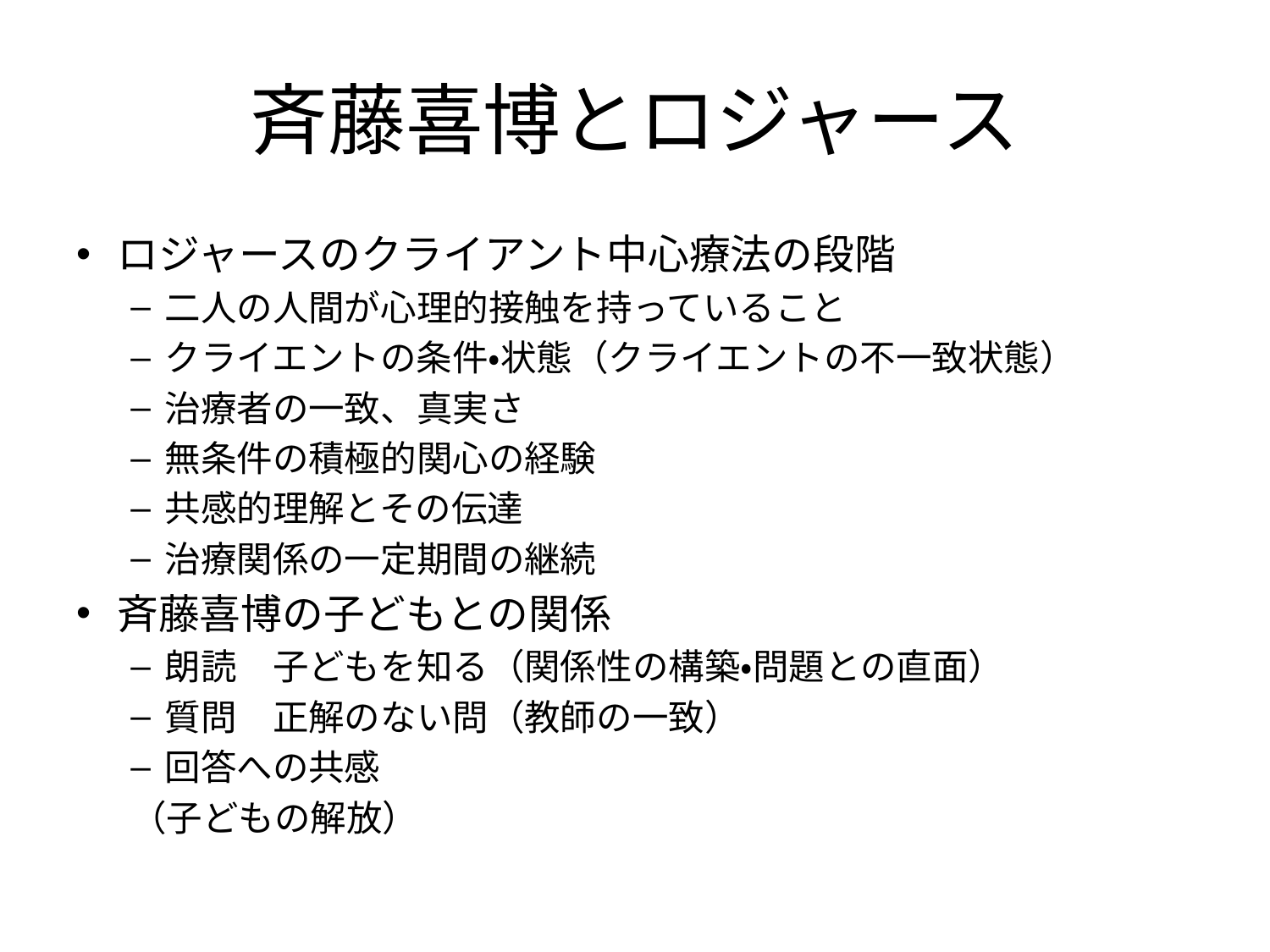

# 斉藤喜博とロジャース
ロジャースのクライアント中心療法の段階
二人の人間が心理的接触を持っていること
クライエントの条件・状態（クライエントの不一致状態）
治療者の一致、真実さ
無条件の積極的関心の経験
共感的理解とその伝達
治療関係の一定期間の継続
斉藤喜博の子どもとの関係
朗読　子どもを知る（関係性の構築・問題との直面）
質問　正解のない問（教師の一致）
回答への共感
（子どもの解放）